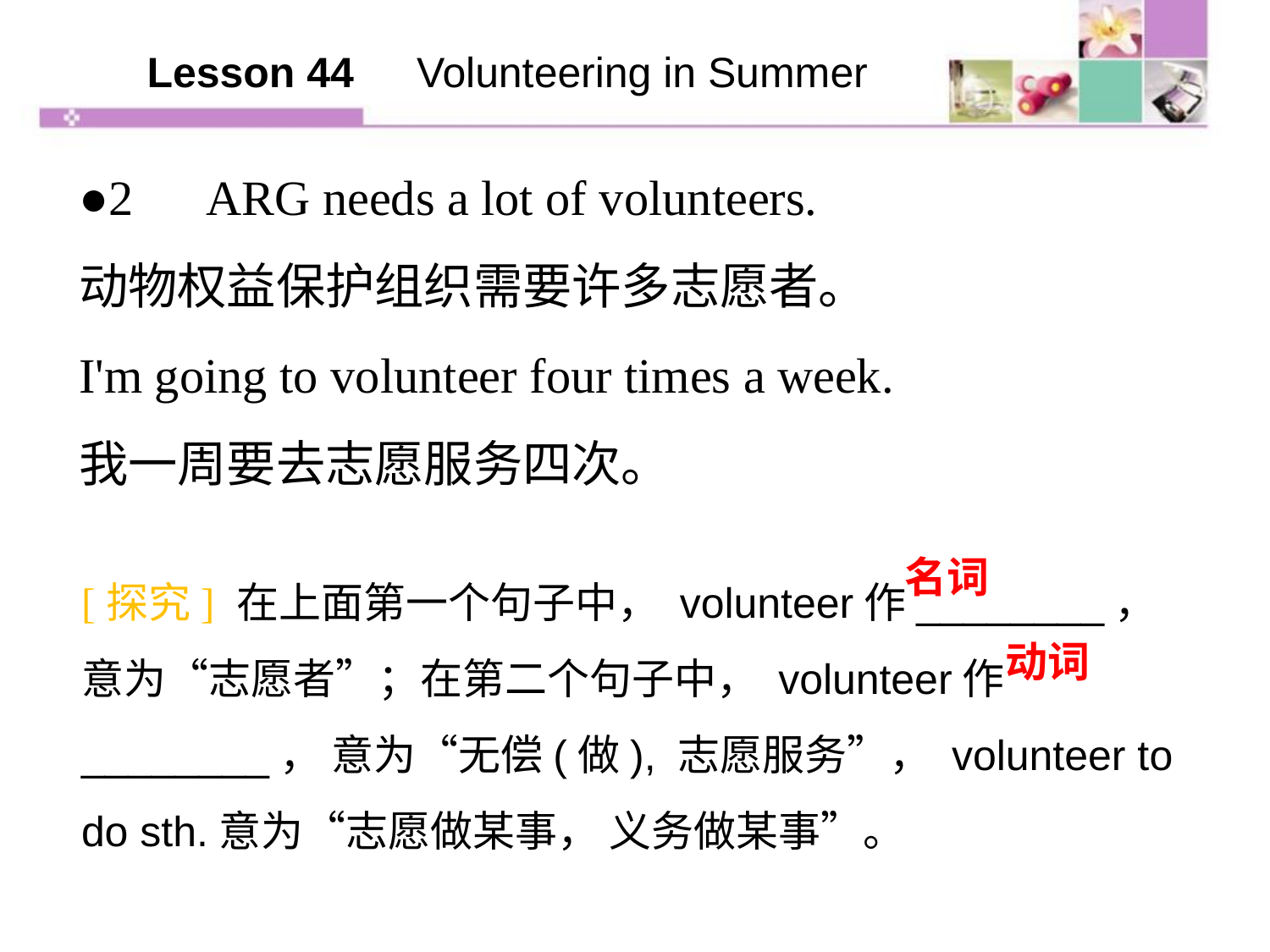

Lesson 44　Volunteering in Summer
●2　ARG needs a lot of volunteers.
动物权益保护组织需要许多志愿者。
I'm going to volunteer four times a week.
我一周要去志愿服务四次。

名词
[探究] 在上面第一个句子中， volunteer作________， 意为“志愿者”；在第二个句子中， volunteer作________， 意为“无偿(做), 志愿服务”， volunteer to do sth.意为“志愿做某事， 义务做某事”。
动词